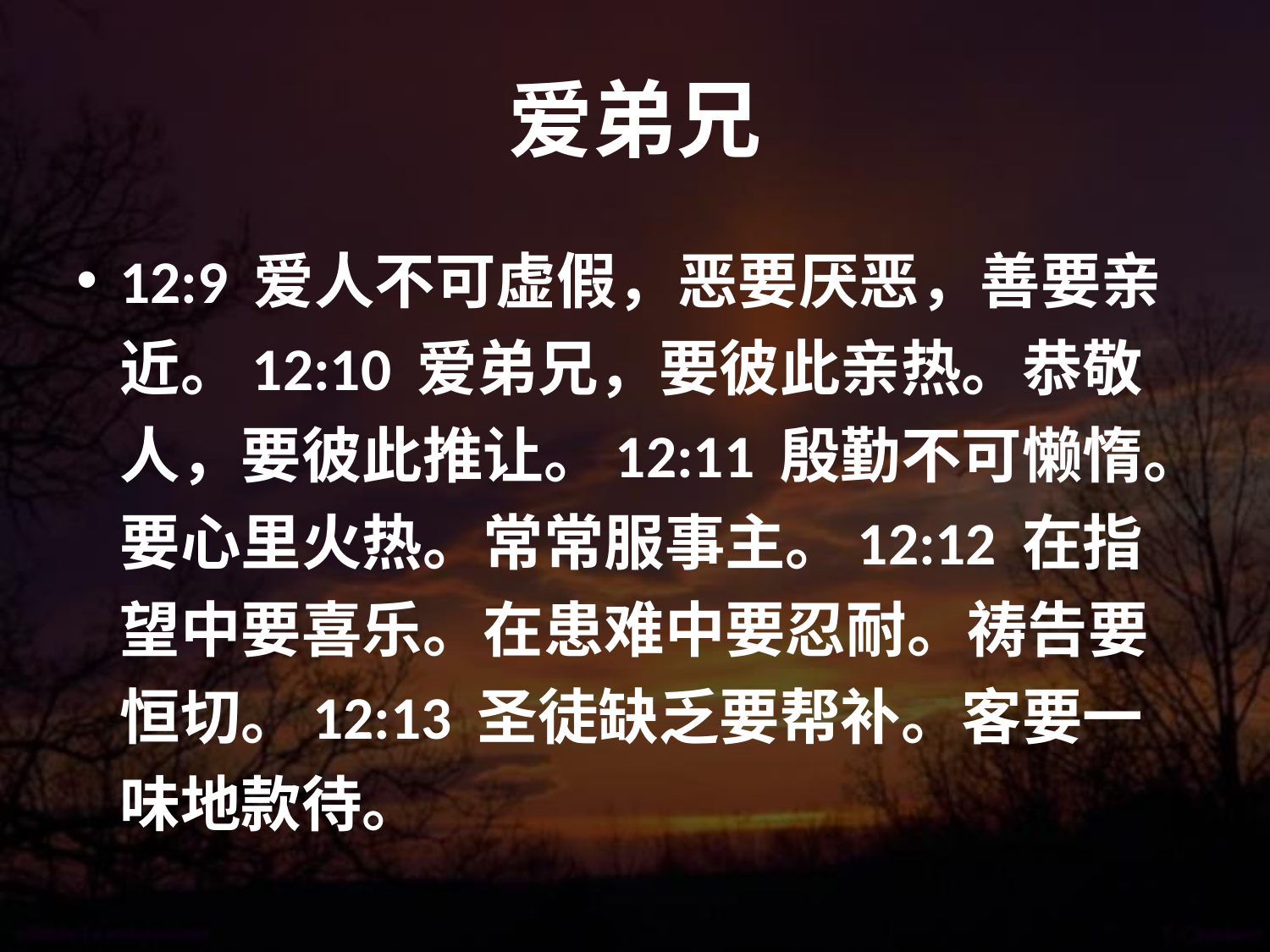

# 爱弟兄
12:9 爱人不可虚假，恶要厌恶，善要亲近。12:10 爱弟兄，要彼此亲热。恭敬人，要彼此推让。12:11 殷勤不可懒惰。要心里火热。常常服事主。12:12 在指望中要喜乐。在患难中要忍耐。祷告要恒切。12:13 圣徒缺乏要帮补。客要一味地款待。